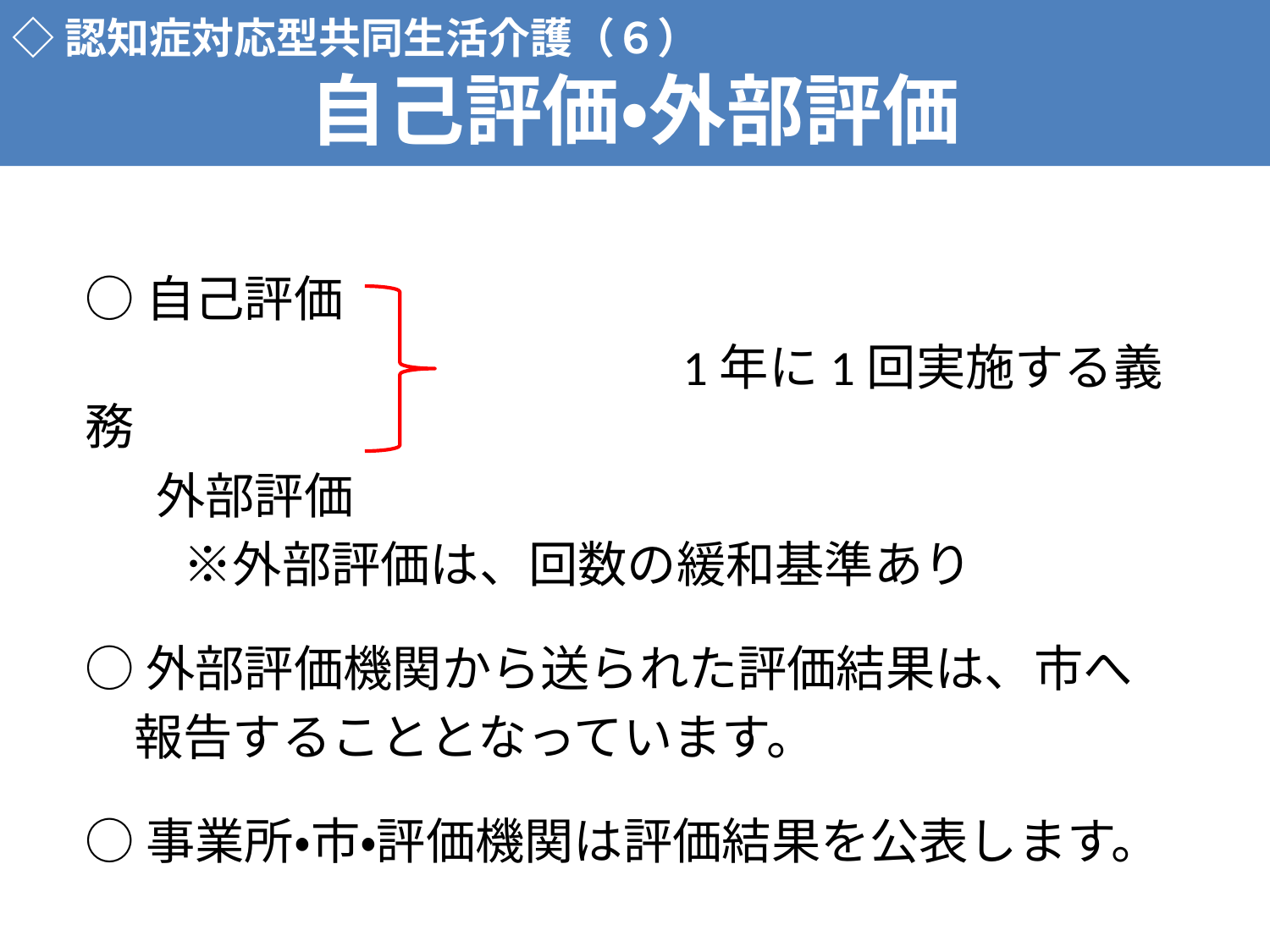

◇認知症対応型共同生活介護（６）
自己評価・外部評価

○自己評価
　　　　　　　　　　　　　　　　　　　　　1年に1回実施する義務
　  外部評価
　　※外部評価は、回数の緩和基準あり

○外部評価機関から送られた評価結果は、市へ
　報告することとなっています。

○事業所・市・評価機関は評価結果を公表します。